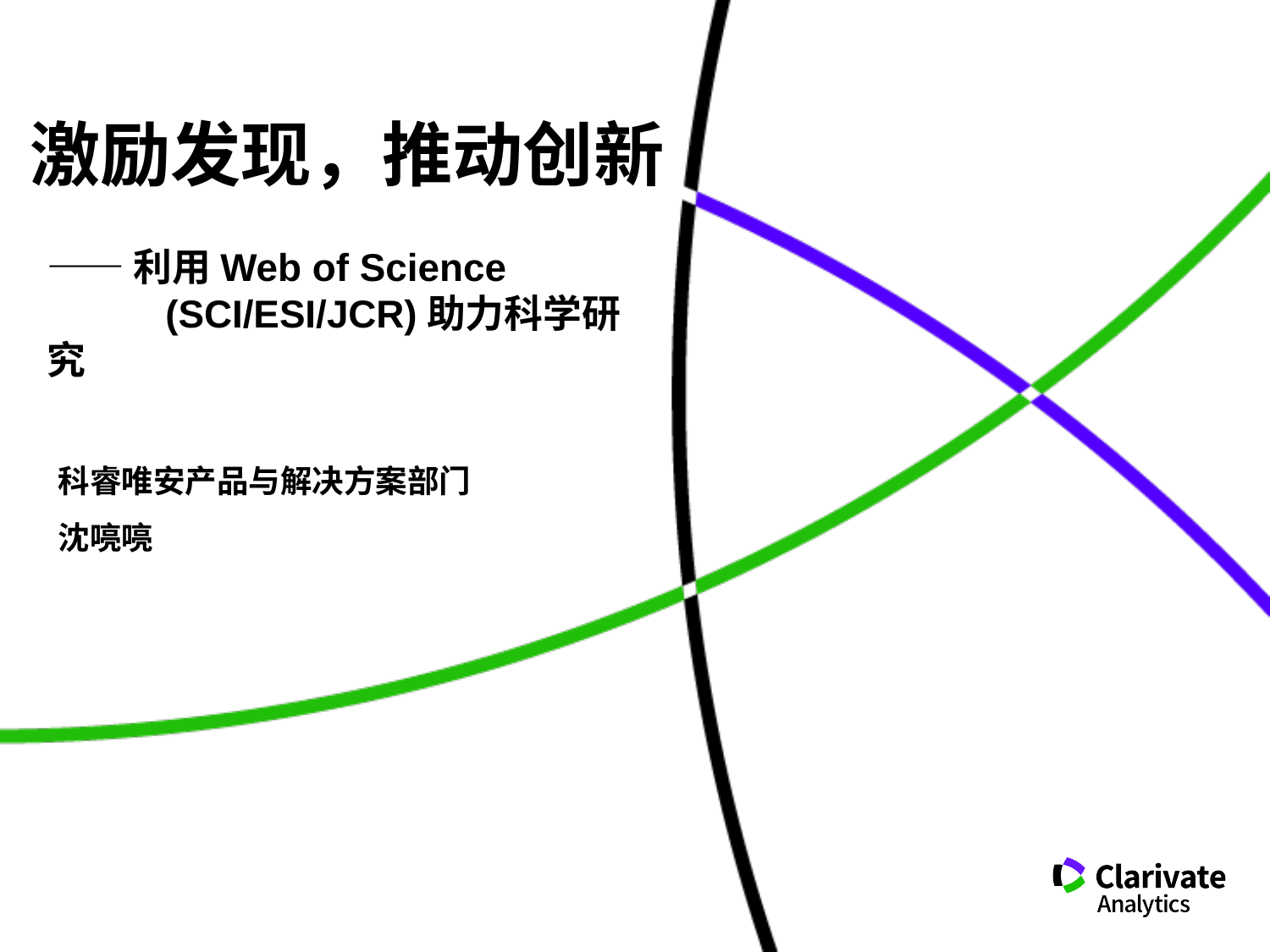

激励发现，推动创新
——利用Web of Science
           (SCI/ESI/JCR)助力科学研究
# 科睿唯安产品与解决方案部门 沈喨喨